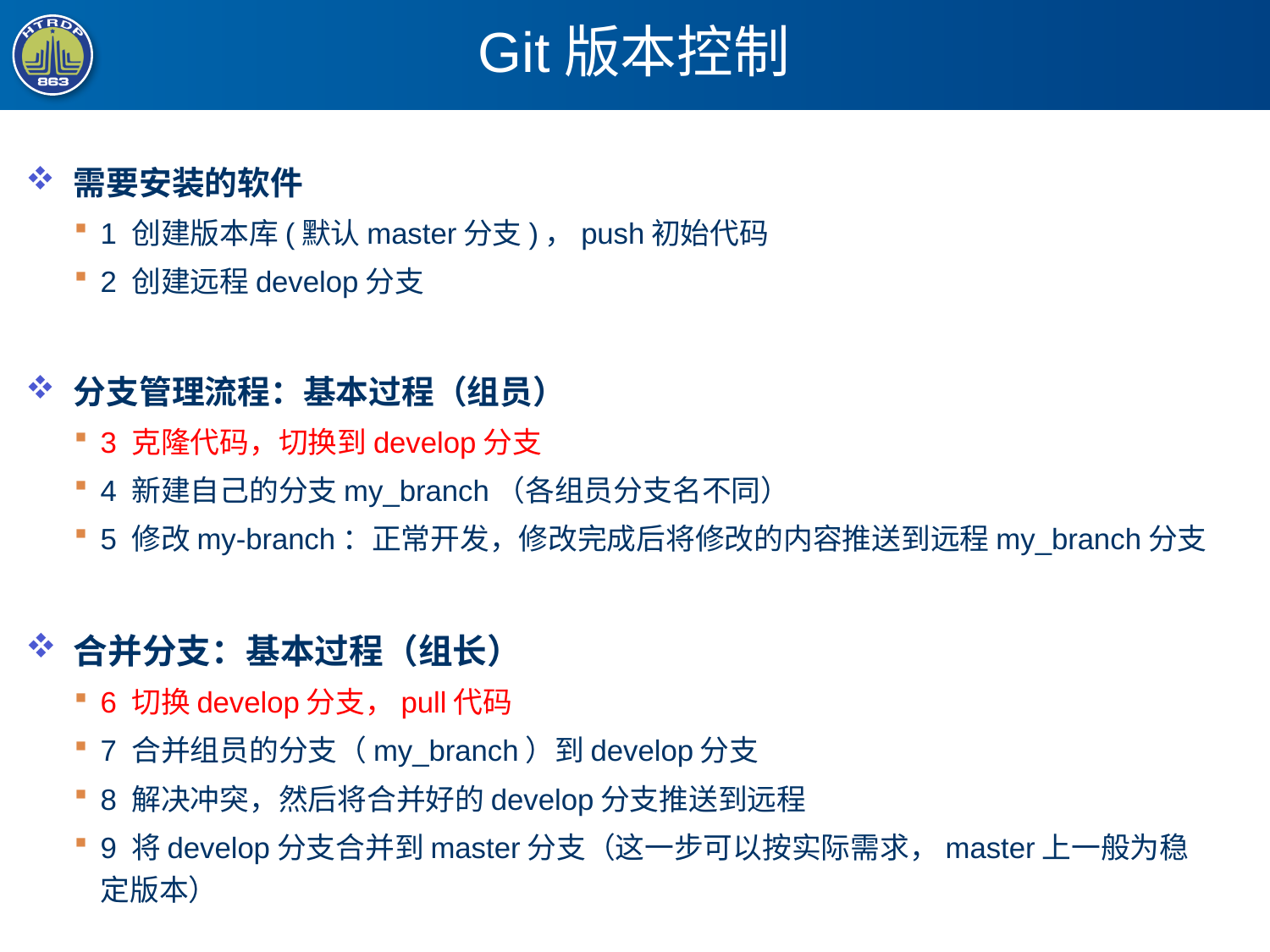

Git版本控制
需要安装的软件
1 创建版本库(默认master分支)，push初始代码
2 创建远程develop分支

分支管理流程：基本过程（组员）
3 克隆代码，切换到develop分支
4 新建自己的分支my_branch（各组员分支名不同）
5 修改my-branch：正常开发，修改完成后将修改的内容推送到远程my_branch分支

合并分支：基本过程（组长）
6 切换develop分支，pull代码
7 合并组员的分支（my_branch）到develop分支
8 解决冲突，然后将合并好的develop分支推送到远程
9 将develop分支合并到master分支（这一步可以按实际需求，master上一般为稳定版本）